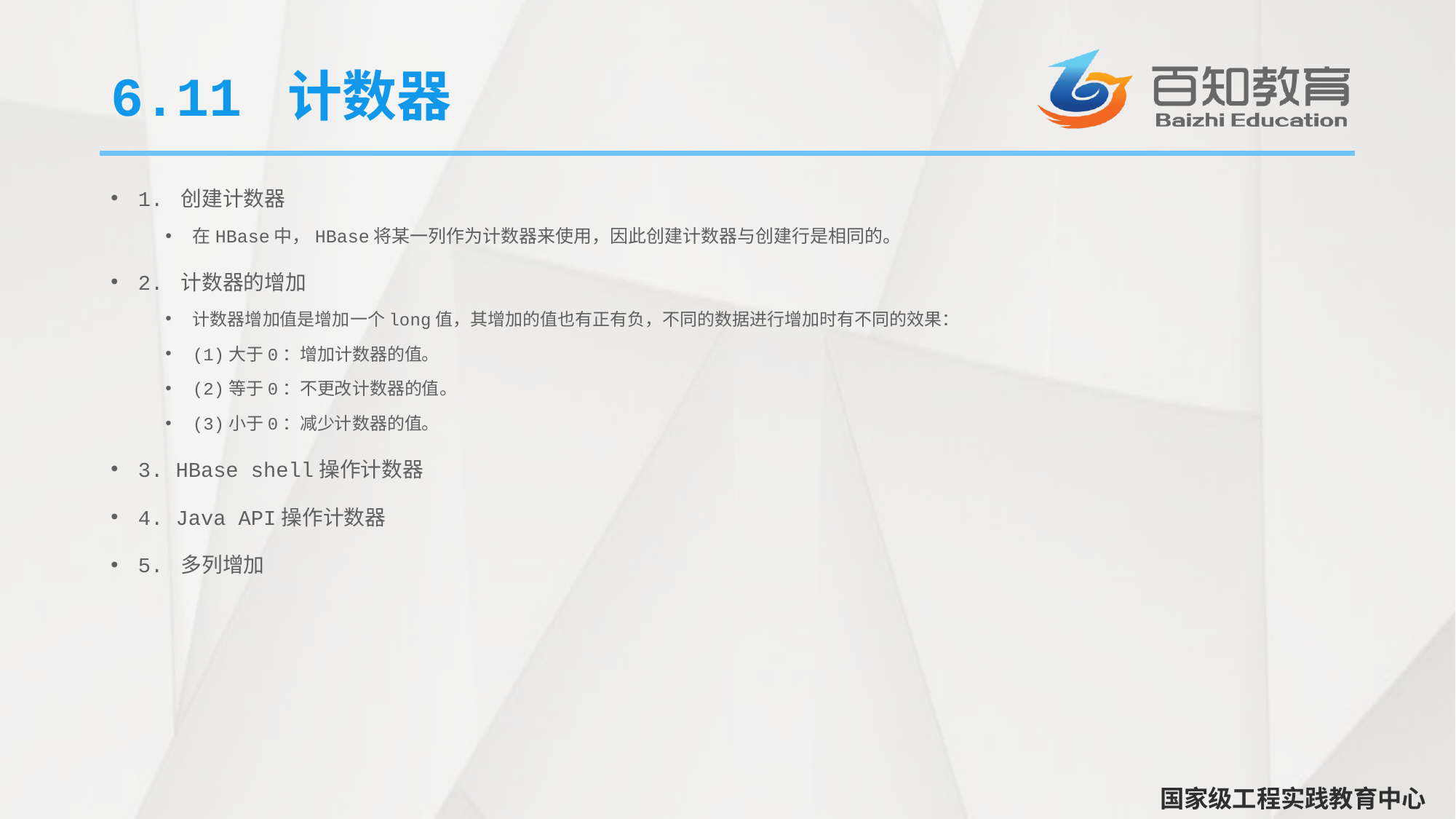

# 6.11 计数器
1. 创建计数器
在HBase中，HBase将某一列作为计数器来使用，因此创建计数器与创建行是相同的。
2. 计数器的增加
计数器增加值是增加一个long值，其增加的值也有正有负，不同的数据进行增加时有不同的效果：
(1)大于0：增加计数器的值。
(2)等于0：不更改计数器的值。
(3)小于0：减少计数器的值。
3. HBase shell操作计数器
4. Java API操作计数器
5. 多列增加